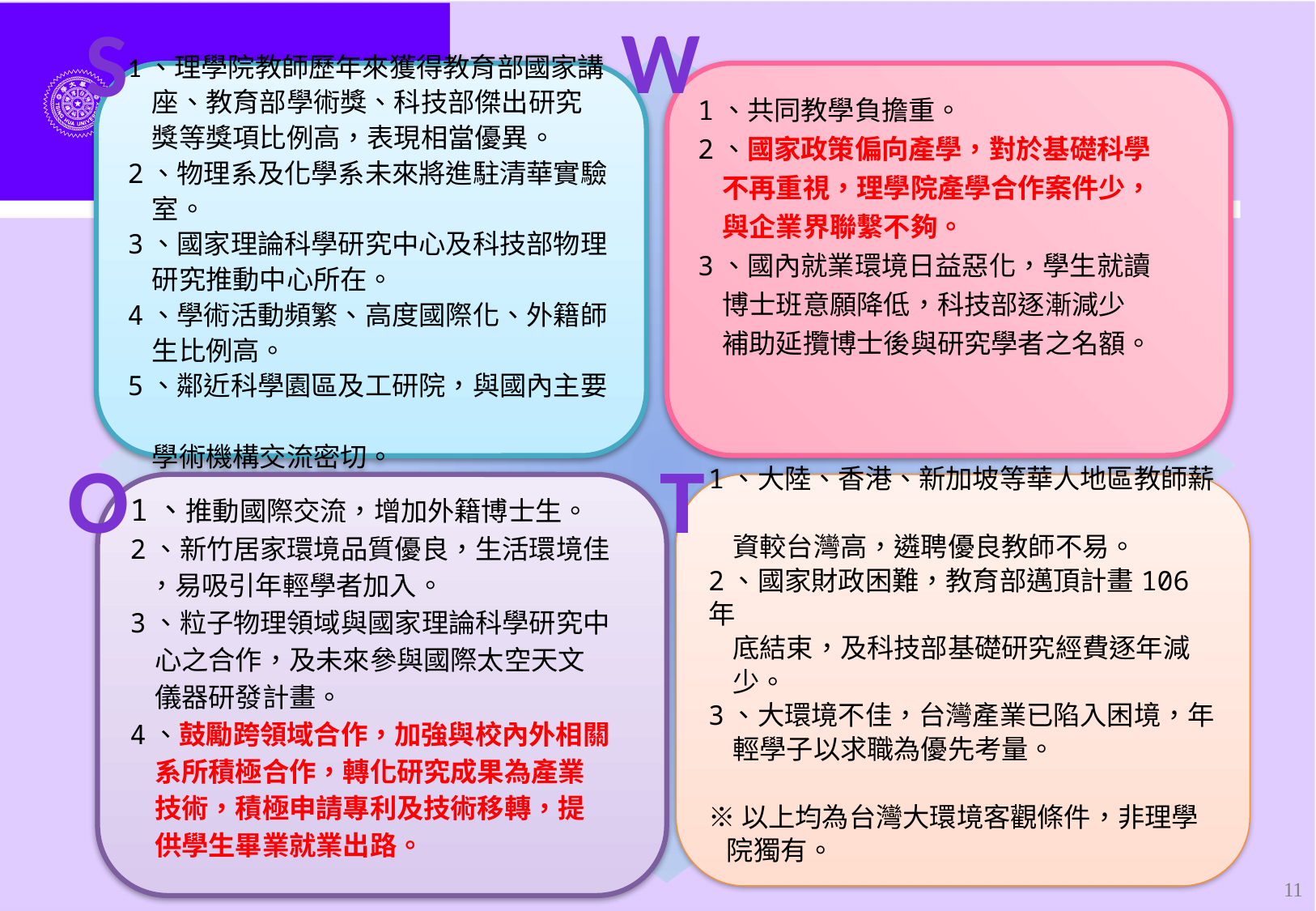

S
W
#

1、共同教學負擔重。
2、國家政策偏向產學，對於基礎科學
   不再重視，理學院產學合作案件少，
   與企業界聯繫不夠。
3、國內就業環境日益惡化，學生就讀
   博士班意願降低，科技部逐漸減少
   補助延攬博士後與研究學者之名額。

1、理學院教師歷年來獲得教育部國家講
   座、教育部學術獎、科技部傑出研究
   獎等獎項比例高，表現相當優異。
2、物理系及化學系未來將進駐清華實驗
   室。
3、國家理論科學研究中心及科技部物理
   研究推動中心所在。
4、學術活動頻繁、高度國際化、外籍師
   生比例高。
5、鄰近科學園區及工研院，與國內主要
   學術機構交流密切。
O
T

1、推動國際交流，增加外籍博士生。
2、新竹居家環境品質優良，生活環境佳
   ，易吸引年輕學者加入。
3、粒子物理領域與國家理論科學研究中
   心之合作，及未來參與國際太空天文
   儀器研發計畫。
4、鼓勵跨領域合作，加強與校內外相關
   系所積極合作，轉化研究成果為產業
   技術，積極申請專利及技術移轉，提
   供學生畢業就業出路。

1、大陸、香港、新加坡等華人地區教師薪
   資較台灣高，遴聘優良教師不易。
2、國家財政困難，教育部邁頂計畫106年
   底結束，及科技部基礎研究經費逐年減
   少。
3、大環境不佳，台灣產業已陷入困境，年
   輕學子以求職為優先考量。

※以上均為台灣大環境客觀條件，非理學
  院獨有。

11